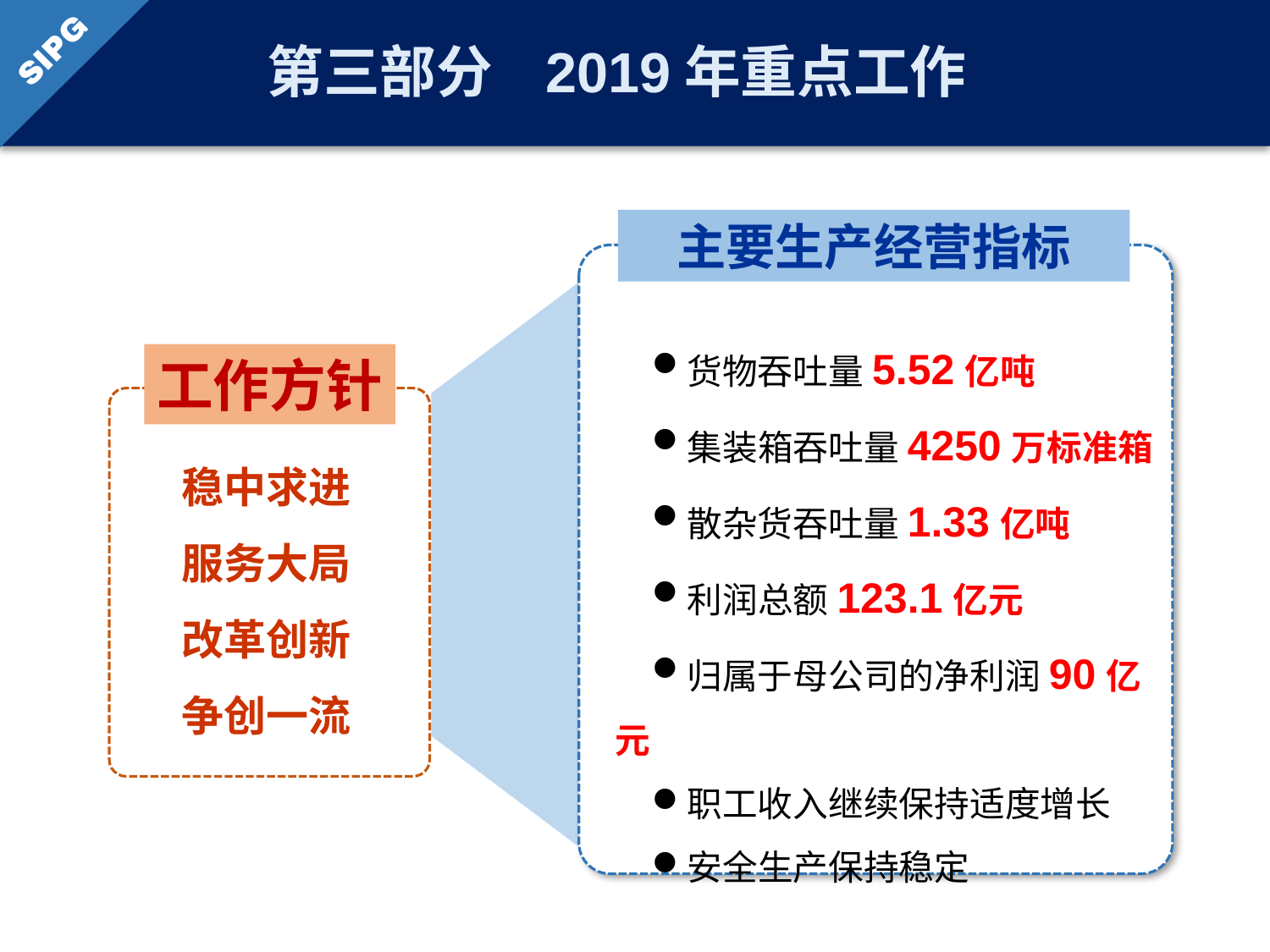

SIPG
第三部分   2019年重点工作
主要生产经营指标

货物吞吐量5.52亿吨
集装箱吞吐量4250万标准箱
散杂货吞吐量1.33亿吨
利润总额123.1亿元
归属于母公司的净利润90亿元
职工收入继续保持适度增长
安全生产保持稳定
工作方针
稳中求进
服务大局
改革创新
争创一流